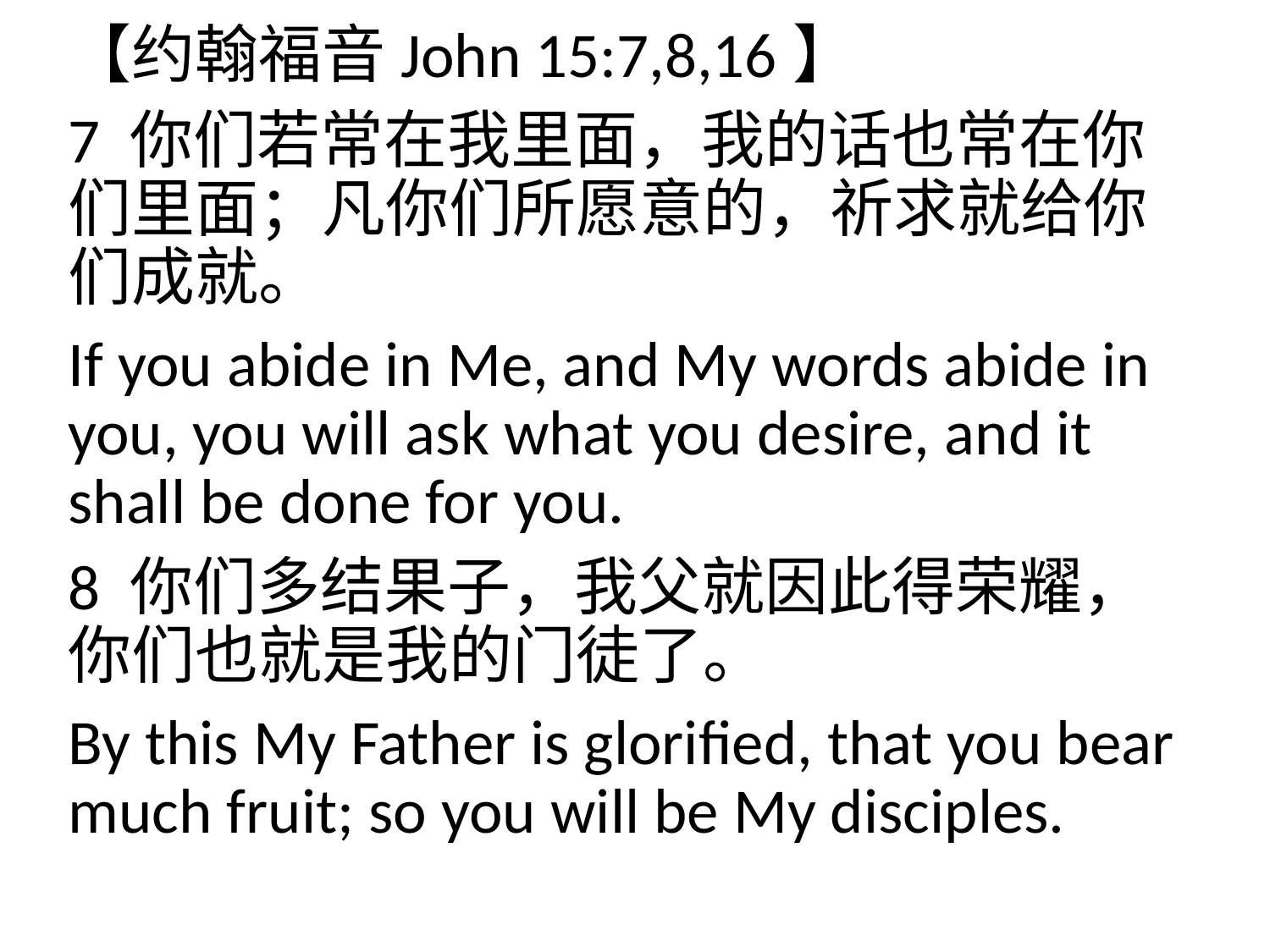

【约翰福音John 15:7,8,16】
7 你们若常在我里面，我的话也常在你们里面；凡你们所愿意的，祈求就给你们成就。
If you abide in Me, and My words abide in you, you will ask what you desire, and it shall be done for you.
8 你们多结果子，我父就因此得荣耀，你们也就是我的门徒了。
By this My Father is glorified, that you bear much fruit; so you will be My disciples.